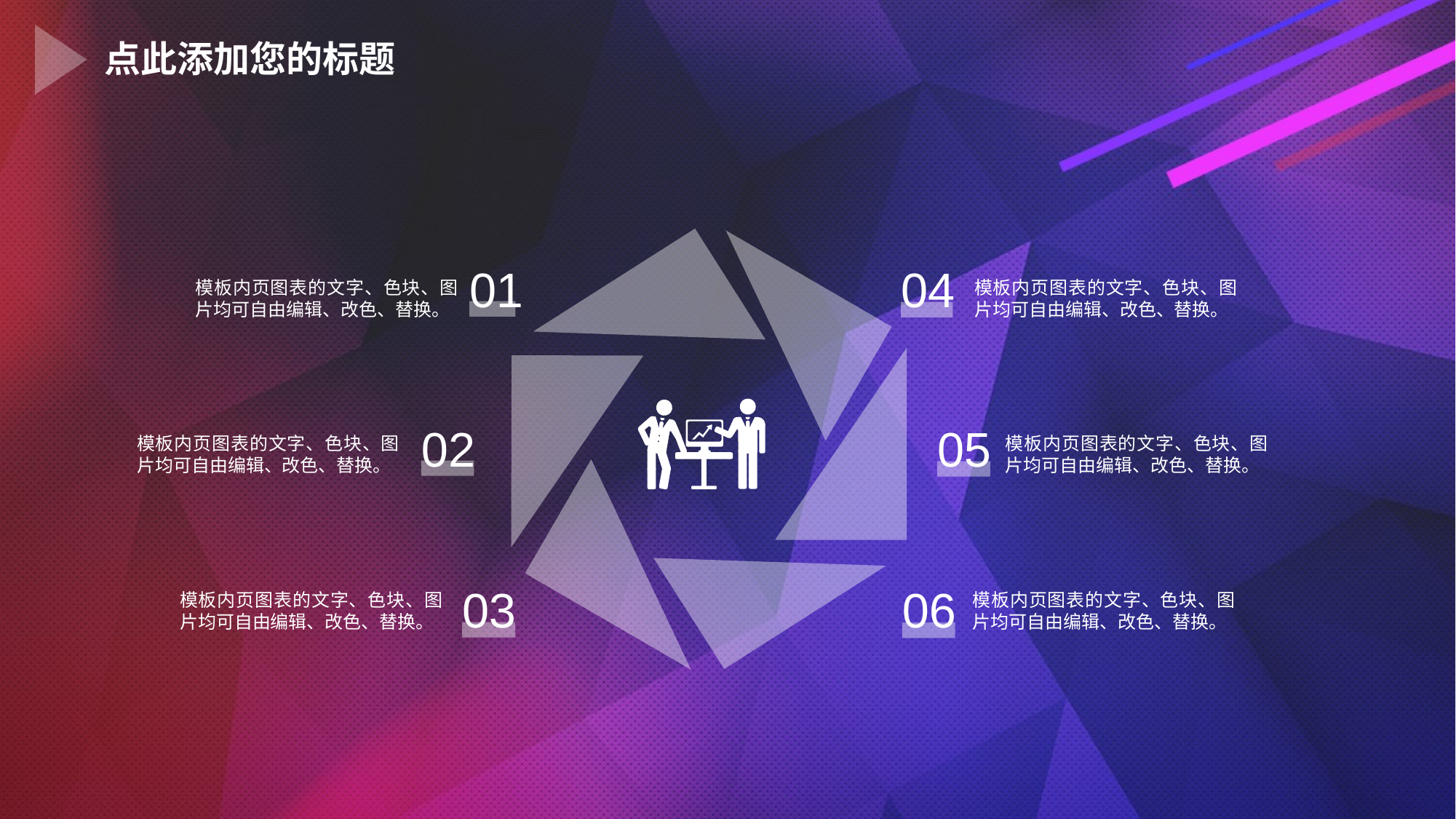

点此添加您的标题

01
04
模板内页图表的文字、色块、图片均可自由编辑、改色、替换。
模板内页图表的文字、色块、图片均可自由编辑、改色、替换。

02
05
模板内页图表的文字、色块、图片均可自由编辑、改色、替换。
模板内页图表的文字、色块、图片均可自由编辑、改色、替换。

03
06
模板内页图表的文字、色块、图片均可自由编辑、改色、替换。
模板内页图表的文字、色块、图片均可自由编辑、改色、替换。